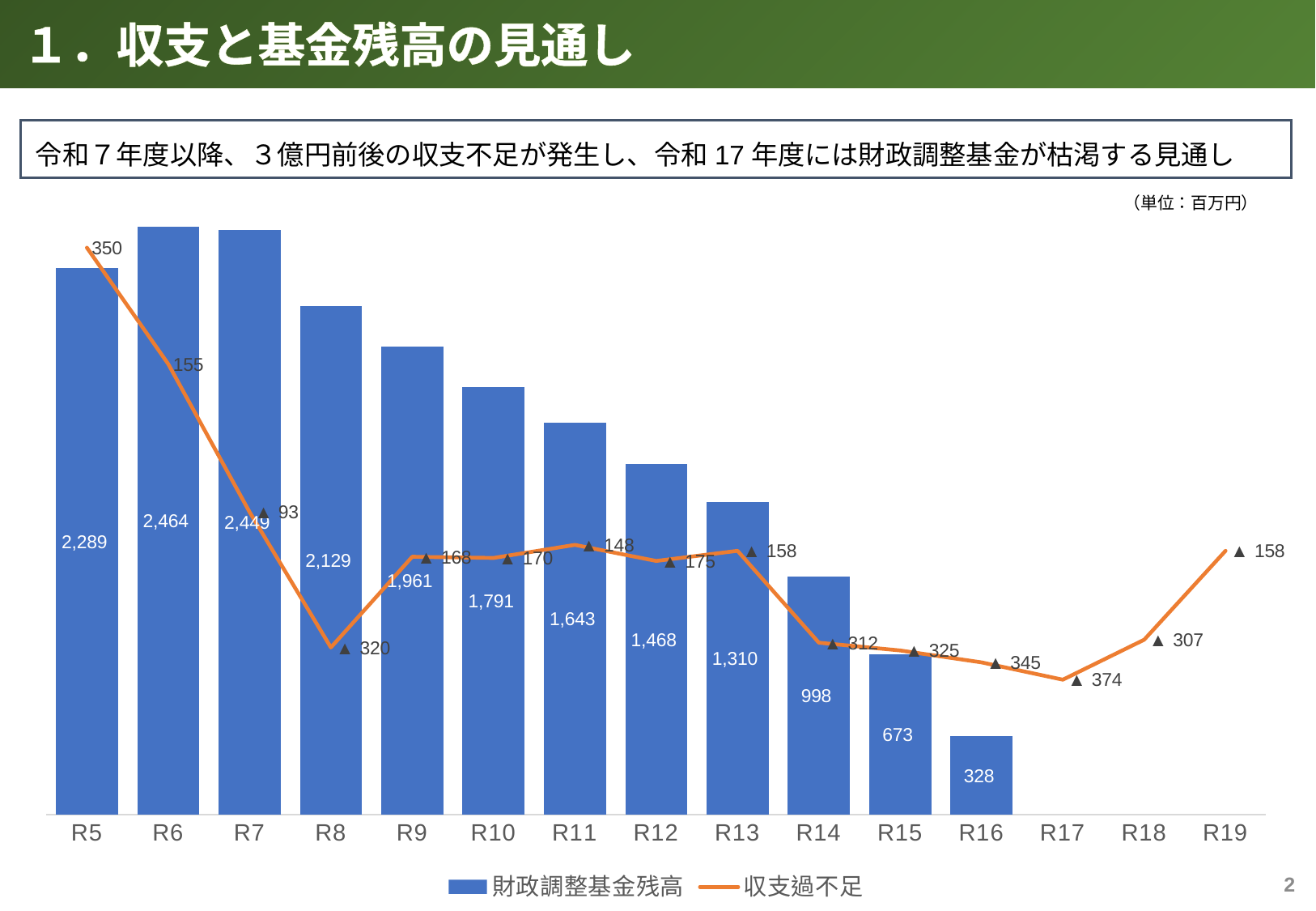

１．収支と基金残高の見通し

令和７年度以降、３億円前後の収支不足が発生し、令和17年度には財政調整基金が枯渇する見通し
（単位：百万円）

### Chart

| Category |  |  |
|---|---|---|
| R5 | 2289.0 | 350.0 |
| R6 | 2464.0 | 155.0 |
| R7 | 2449.0 | -93.0 |
| R8 | 2129.0 | -320.0 |
| R9 | 1961.0 | -168.0 |
| R10 | 1791.0 | -170.0 |
| R11 | 1643.0 | -148.0 |
| R12 | 1468.0 | -175.0 |
| R13 | 1310.0 | -158.0 |
| R14 | 998.0 | -312.0 |
| R15 | 673.0 | -325.0 |
| R16 | 328.0 | -345.0 |
| R17 | None | -374.0 |
| R18 | None | -307.0 |
| R19 | None | -158.0 |
2